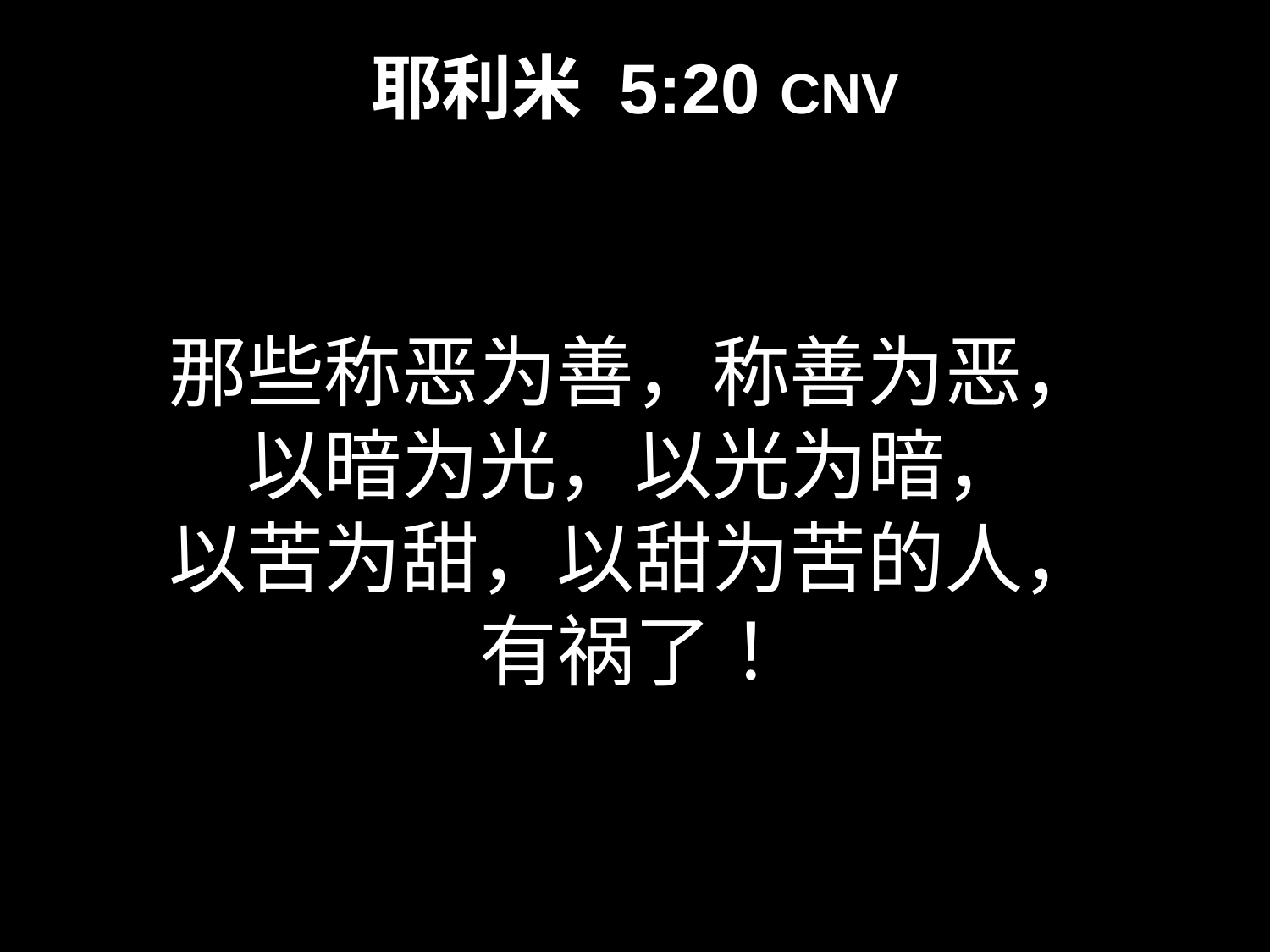

# 耶利米 5:20 CNV
那些称恶为善，称善为恶，
以暗为光，以光为暗，
以苦为甜，以甜为苦的人，
有祸了！